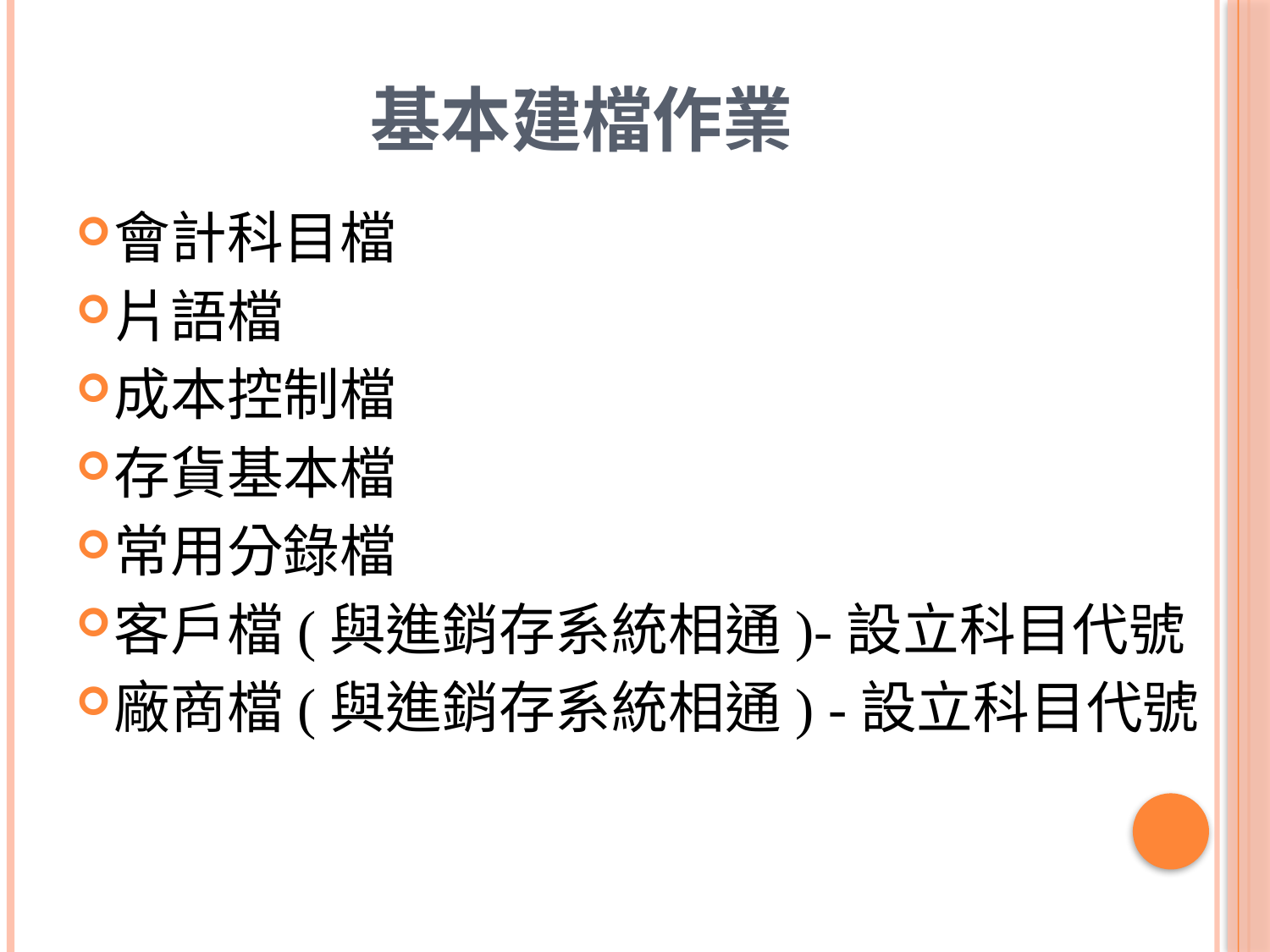

# 基本建檔作業
會計科目檔
片語檔
成本控制檔
存貨基本檔
常用分錄檔
客戶檔(與進銷存系統相通)-設立科目代號
廠商檔(與進銷存系統相通) -設立科目代號